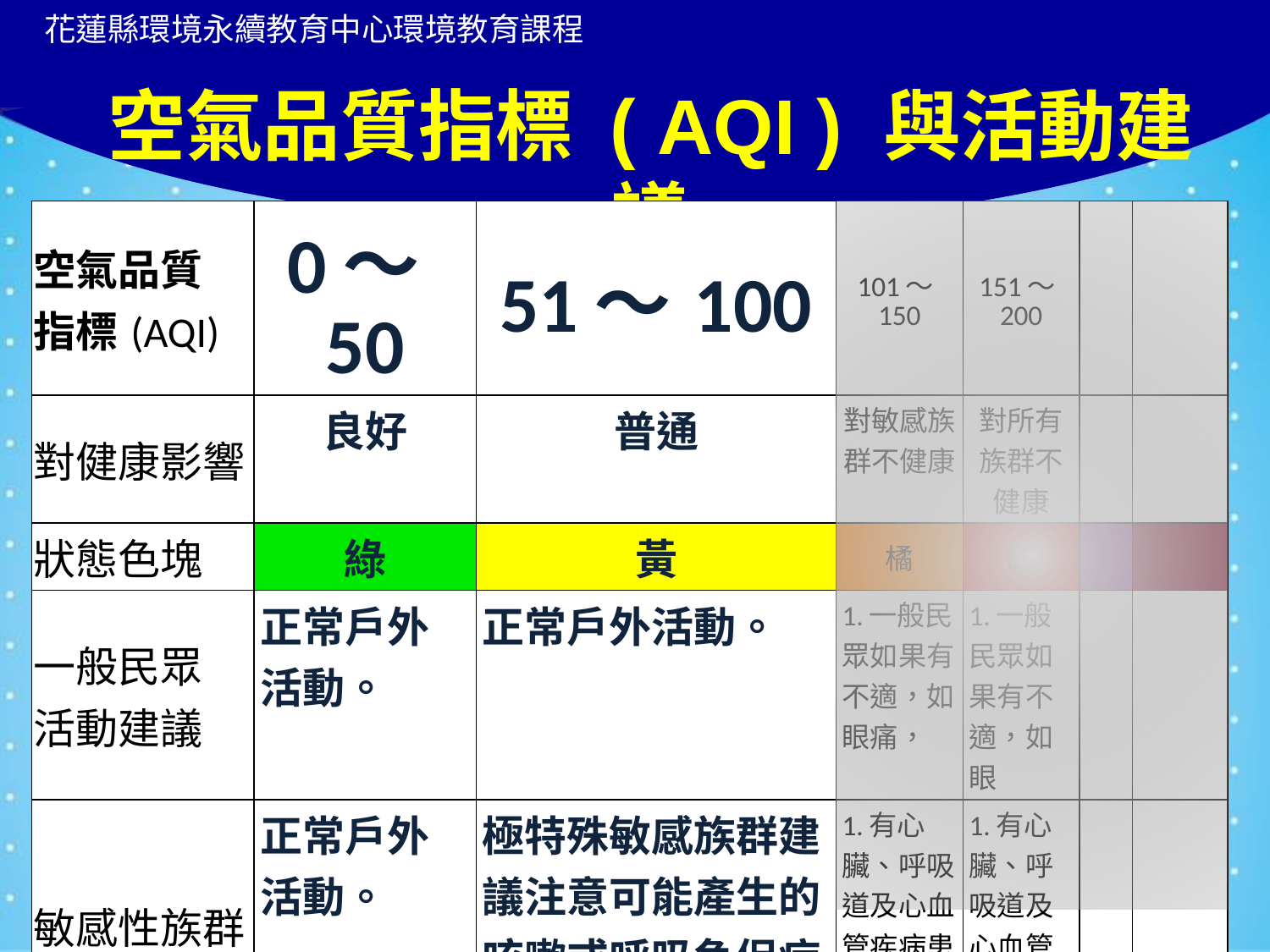

# 空氣品質指標 ( AQI ) 與活動建議
| 空氣品質 指標(AQI) | 0～50 | 51～100 | 101～150 | 151～200 |  |  |
| --- | --- | --- | --- | --- | --- | --- |
| 對健康影響 | 良好 | 普通 | 對敏感族群不健康 | 對所有族群不健康 |  |  |
| 狀態色塊 | 綠 | 黃 | 橘 | 紅 |  |  |
| 一般民眾 活動建議 | 正常戶外活動。 | 正常戶外活動。 | 1.一般民眾如果有不適，如眼痛， | 1.一般民眾如果有不適，如眼 |  |  |
| 敏感性族群 活動建議 | 正常戶外活動。 | 極特殊敏感族群建議注意可能產生的咳嗽或呼吸急促症狀，但仍可正常戶外活動。 | 1.有心臟、呼吸道及心血管疾病患者 | 1.有心臟、呼吸道及心血管 |  |  |